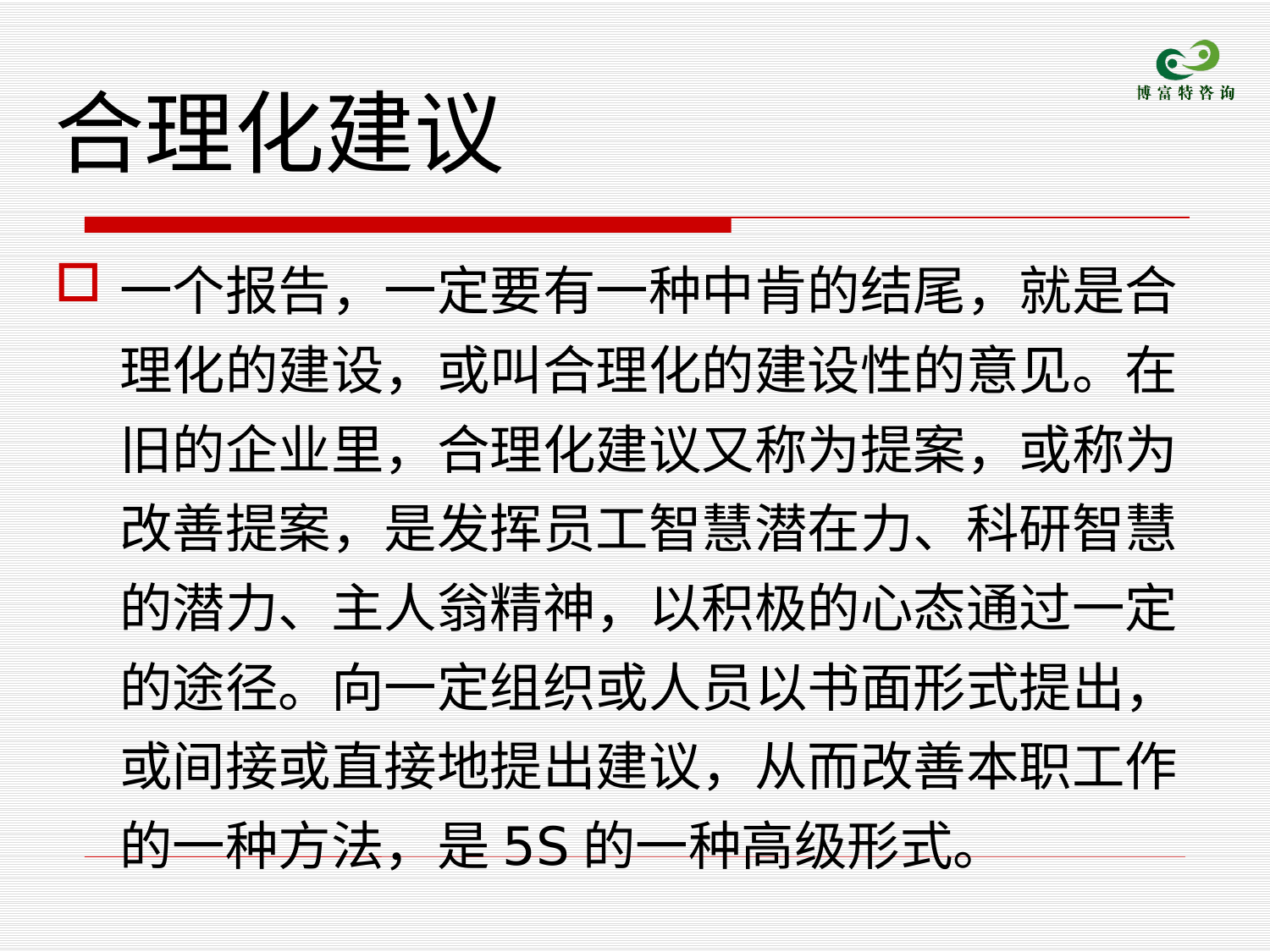

# 合理化建议

一个报告，一定要有一种中肯的结尾，就是合理化的建设，或叫合理化的建设性的意见。在旧的企业里，合理化建议又称为提案，或称为改善提案，是发挥员工智慧潜在力、科研智慧的潜力、主人翁精神，以积极的心态通过一定的途径。向一定组织或人员以书面形式提出，或间接或直接地提出建议，从而改善本职工作的一种方法，是5S的一种高级形式。
397